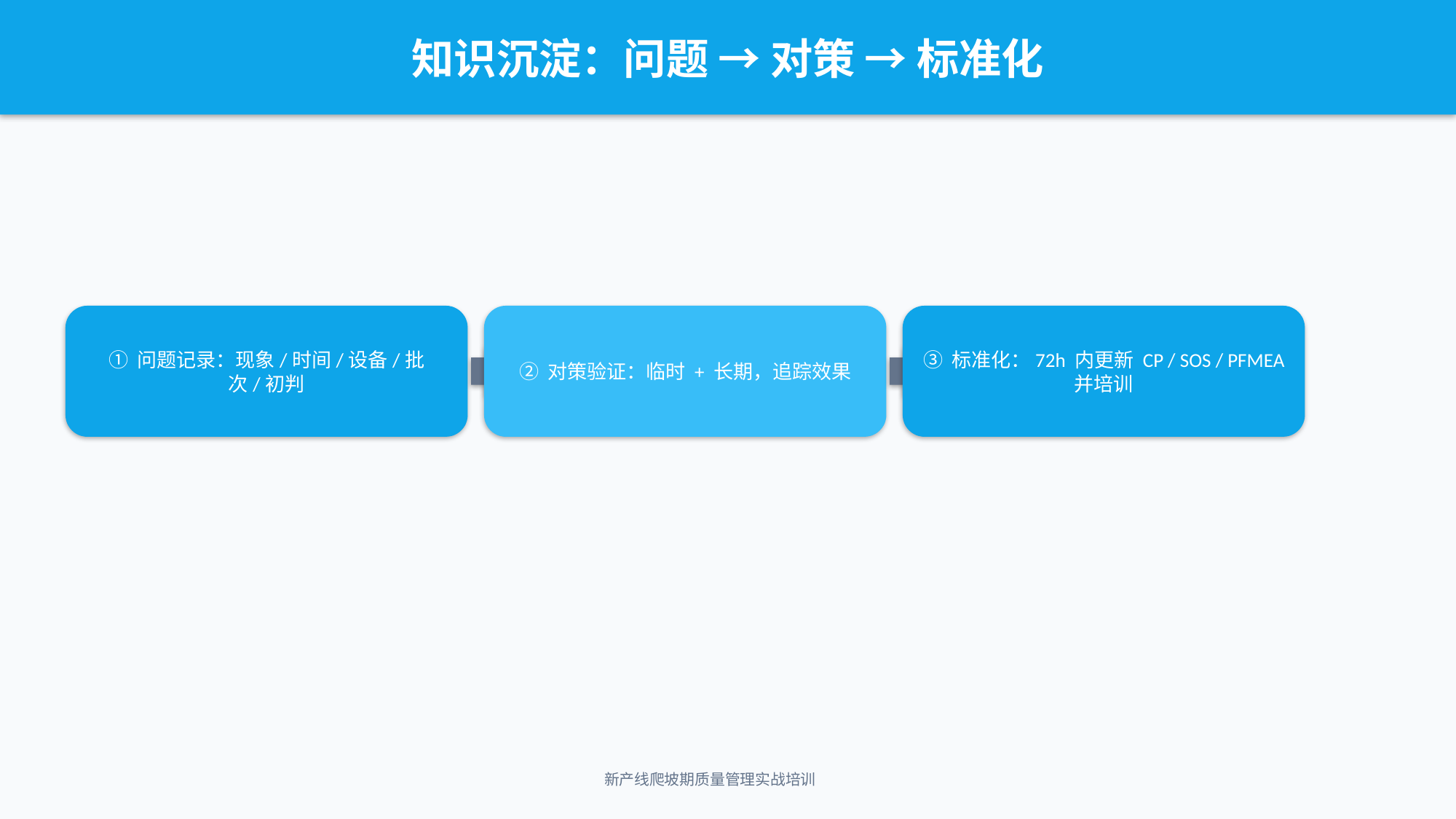

知识沉淀：问题 → 对策 → 标准化
① 问题记录：现象/时间/设备/批次/初判
② 对策验证：临时 + 长期，追踪效果
③ 标准化：72h 内更新 CP / SOS / PFMEA 并培训

新产线爬坡期质量管理实战培训